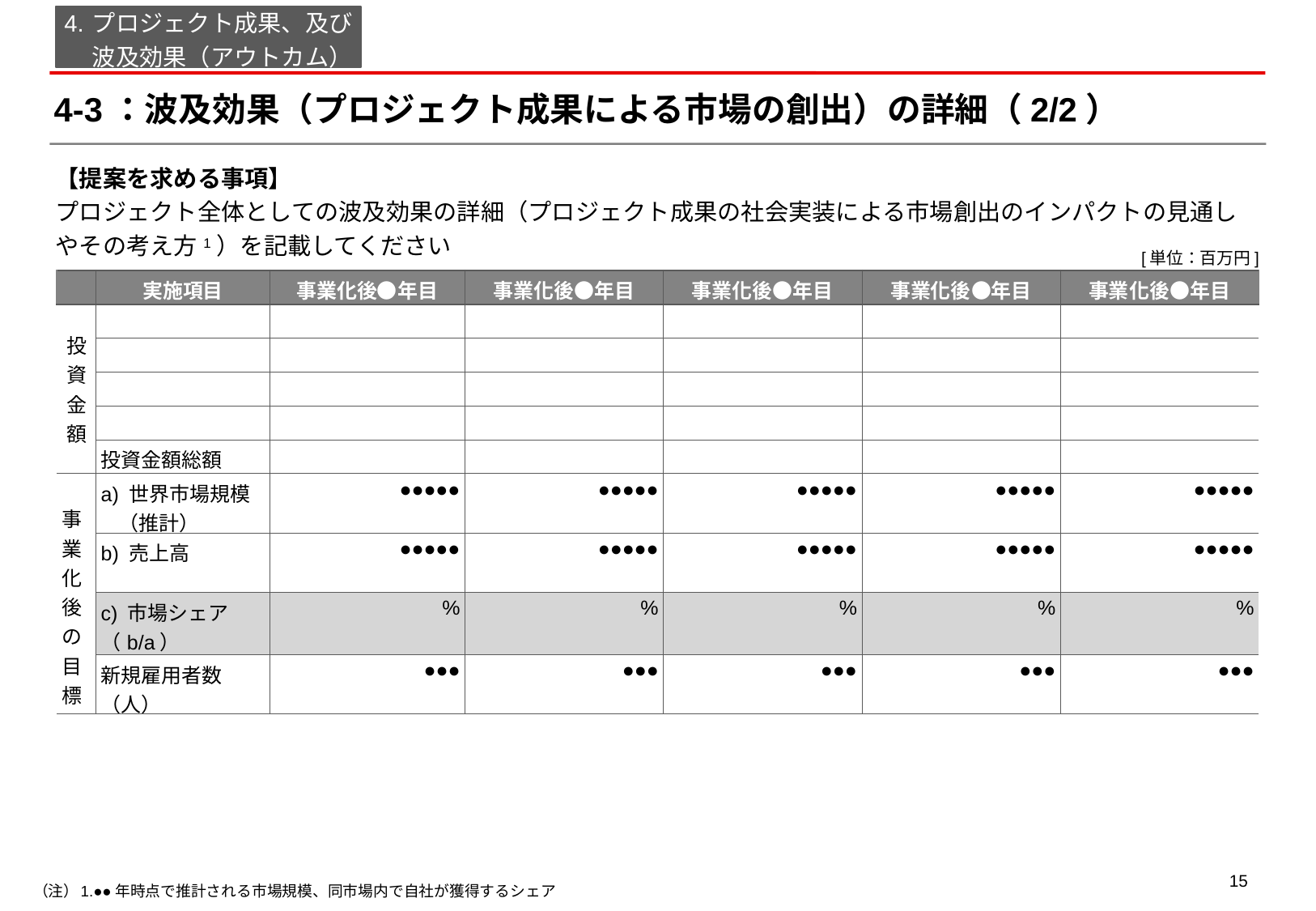

プロジェクト成果、及び
波及効果（アウトカム）
# 4-3：波及効果（プロジェクト成果による市場の創出）の詳細（2/2）
【提案を求める事項】
プロジェクト全体としての波及効果の詳細（プロジェクト成果の社会実装による市場創出のインパクトの見通しやその考え方1）を記載してください
　[単位：百万円]

|  | 実施項目 | 事業化後●年目 | 事業化後●年目 | 事業化後●年目 | 事業化後●年目 | 事業化後●年目 |
| --- | --- | --- | --- | --- | --- | --- |
| 投資金額 |  |  |  |  |  |  |
|  |  |  |  |  |  |  |
|  |  |  |  |  |  |  |
|  |  |  |  |  |  |  |
|  | 投資金額総額 |  |  |  |  |  |
| 事業化後の目標 | a) 世界市場規模 （推計） | ●●●●● | ●●●●● | ●●●●● | ●●●●● | ●●●●● |
| 事業化後の目標 | b) 売上高 | ●●●●● | ●●●●● | ●●●●● | ●●●●● | ●●●●● |
|  | c) 市場シェア（b/a） | % | % | % | % | % |
|  | 新規雇用者数（人） | ●●● | ●●● | ●●● | ●●● | ●●● |
（注）	1.●●年時点で推計される市場規模、同市場内で自社が獲得するシェア